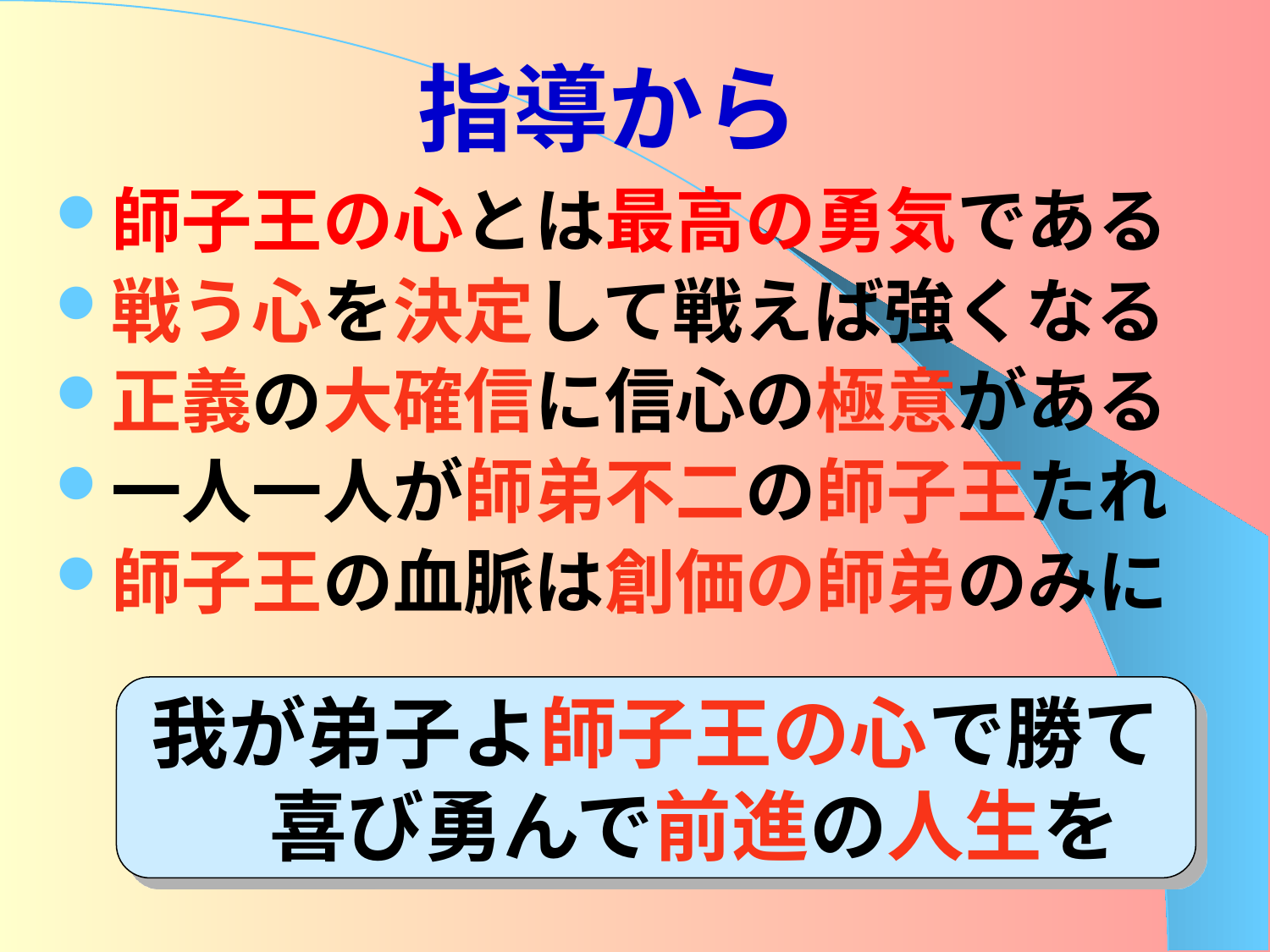

# 指導から
師子王の心とは最高の勇気である
戦う心を決定して戦えば強くなる
正義の大確信に信心の極意がある
一人一人が師弟不二の師子王たれ
師子王の血脈は創価の師弟のみに
我が弟子よ師子王の心で勝て
　喜び勇んで前進の人生を